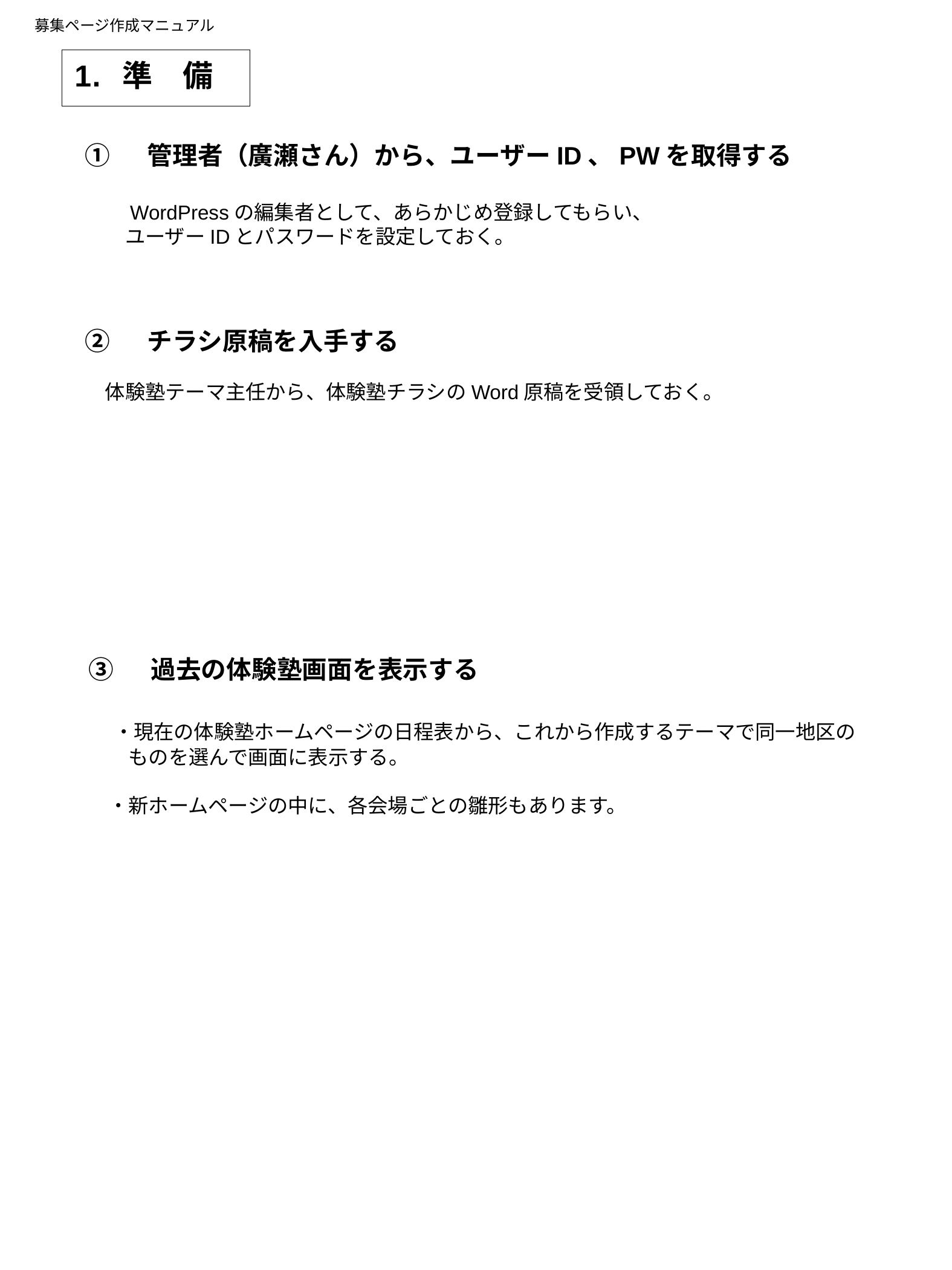

募集ページ作成マニュアル
準　備
① 　管理者（廣瀬さん）から、ユーザーID、PWを取得する

　　WordPressの編集者として、あらかじめ登録してもらい、
　　ユーザーIDとパスワードを設定しておく。
② 　チラシ原稿を入手する

　体験塾テーマ主任から、体験塾チラシのWord原稿を受領しておく。
③ 　過去の体験塾画面を表示する

　・現在の体験塾ホームページの日程表から、これから作成するテーマで同一地区の
　　ものを選んで画面に表示する。

　・新ホームページの中に、各会場ごとの雛形もあります。